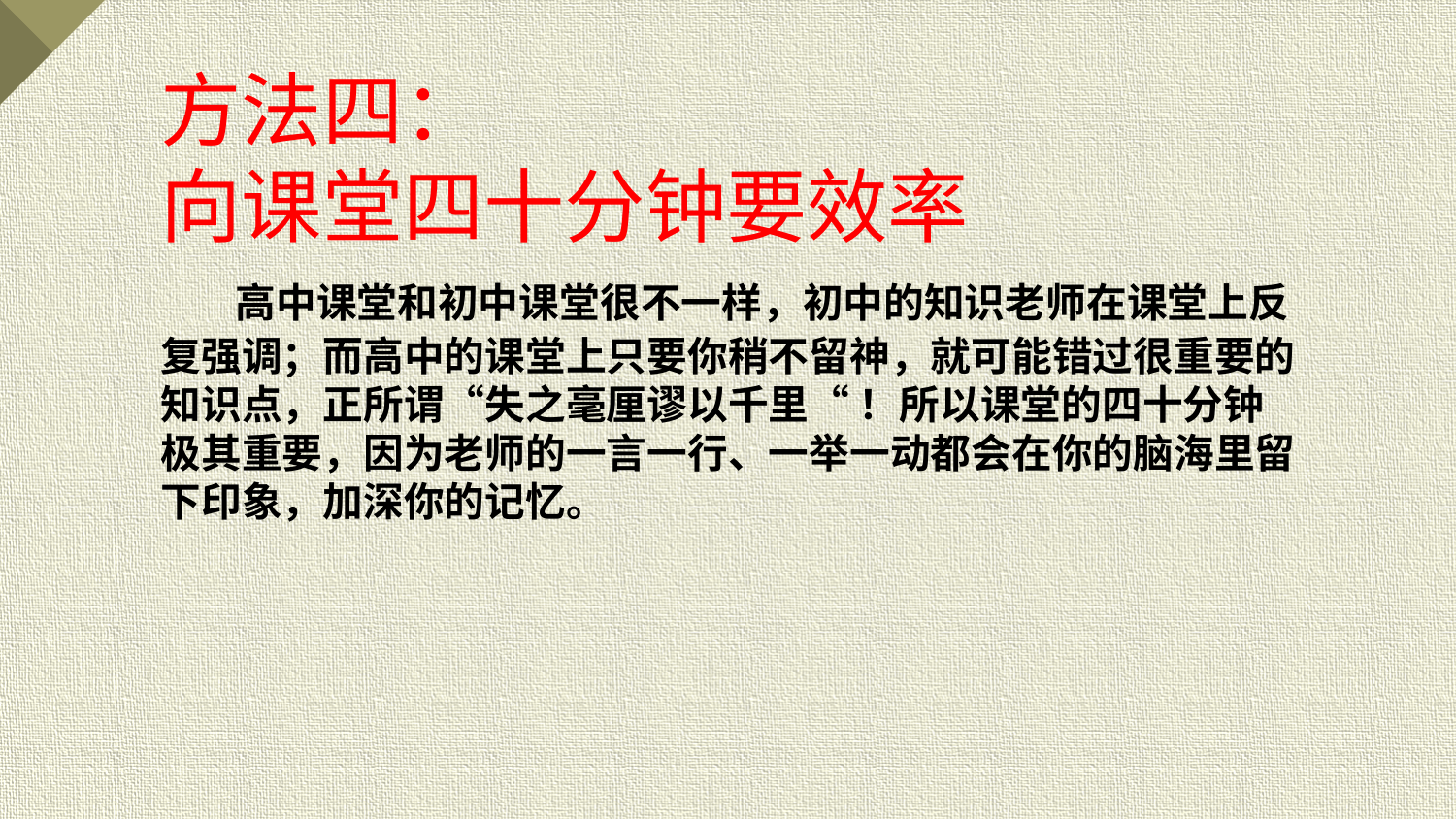

方法四：
向课堂四十分钟要效率
    高中课堂和初中课堂很不一样，初中的知识老师在课堂上反
复强调；而高中的课堂上只要你稍不留神，就可能错过很重要的
知识点，正所谓“失之毫厘谬以千里“ ！所以课堂的四十分钟
极其重要，因为老师的一言一行、一举一动都会在你的脑海里留
下印象，加深你的记忆。